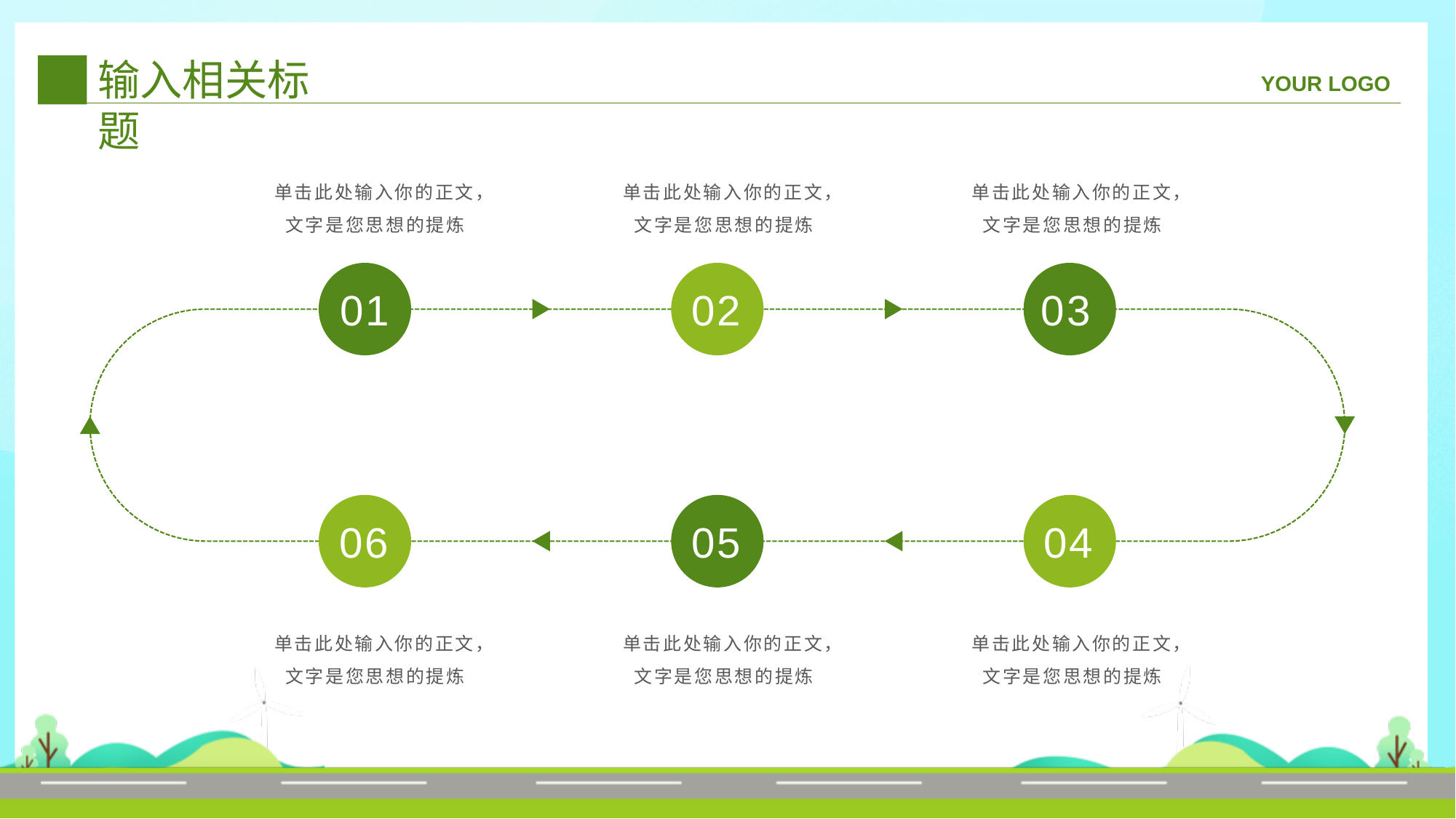

输入相关标题
单击此处输入你的正文，文字是您思想的提炼
单击此处输入你的正文，文字是您思想的提炼
单击此处输入你的正文，文字是您思想的提炼

01

02

03

06

05

04
单击此处输入你的正文，文字是您思想的提炼
单击此处输入你的正文，文字是您思想的提炼
单击此处输入你的正文，文字是您思想的提炼